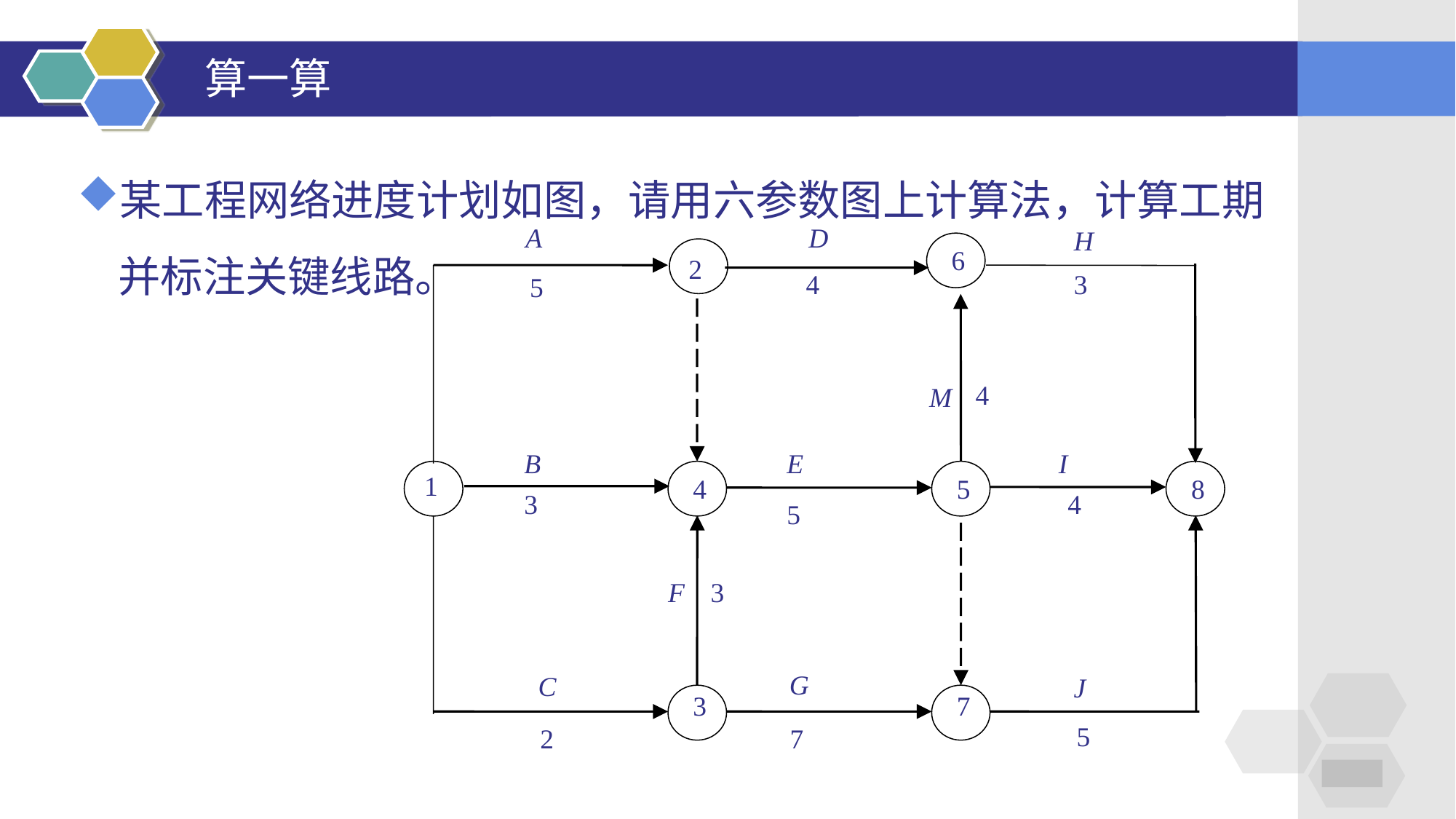

# 算一算
某工程网络进度计划如图，请用六参数图上计算法，计算工期并标注关键线路。
A
D
H

2
6

4
3
5

4
M
B
E
 I

1
4
5
8

3

4
5

F
3
G
C
J

3
7

5
7
2

10